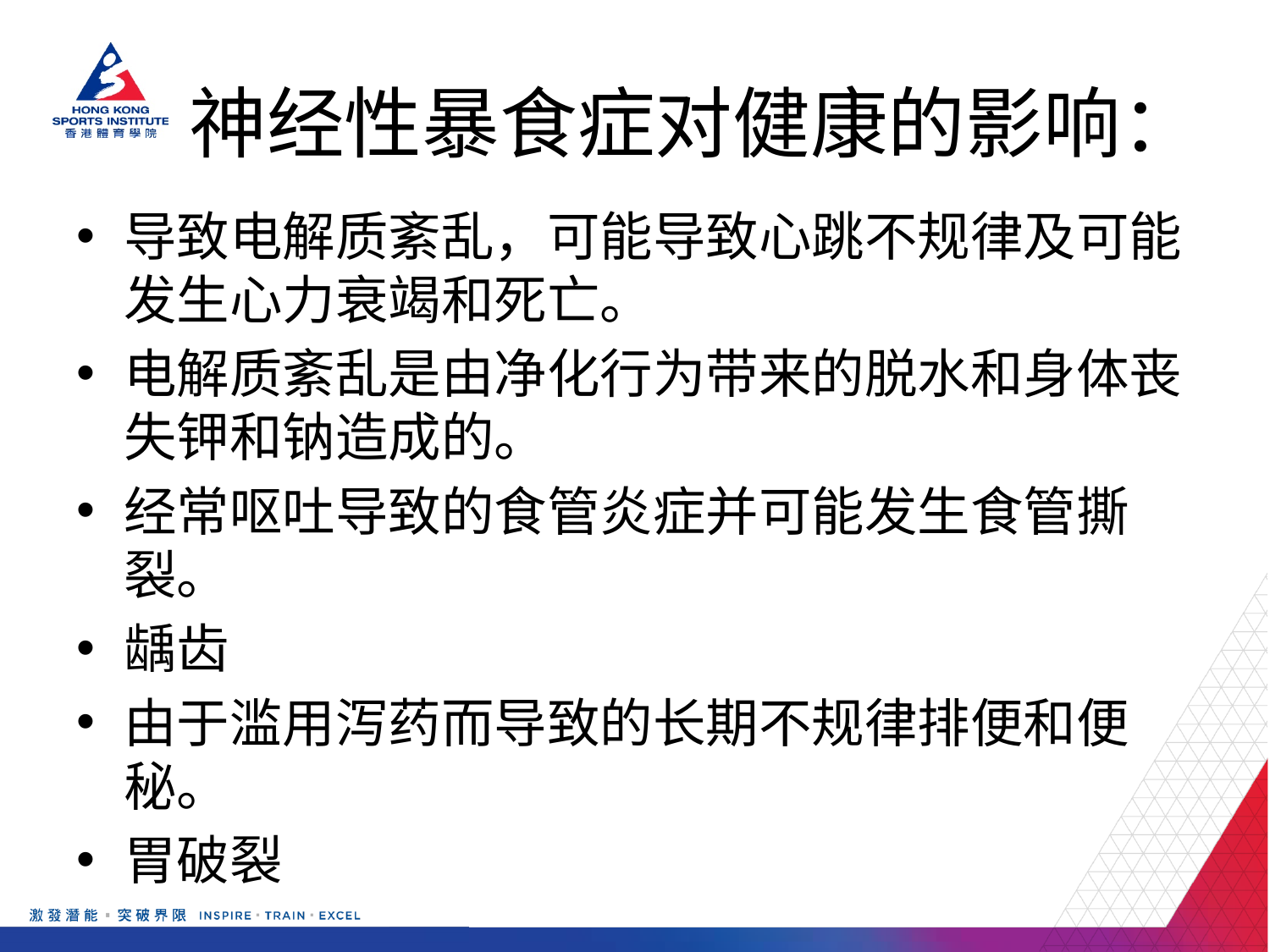

# 神经性暴食症对健康的影响：
导致电解质紊乱，可能导致心跳不规律及可能发生心力衰竭和死亡。
电解质紊乱是由净化行为带来的脱水和身体丧失钾和钠造成的。
经常呕吐导致的食管炎症并可能发生食管撕裂。
龋齿
由于滥用泻药而导致的长期不规律排便和便秘。
胃破裂